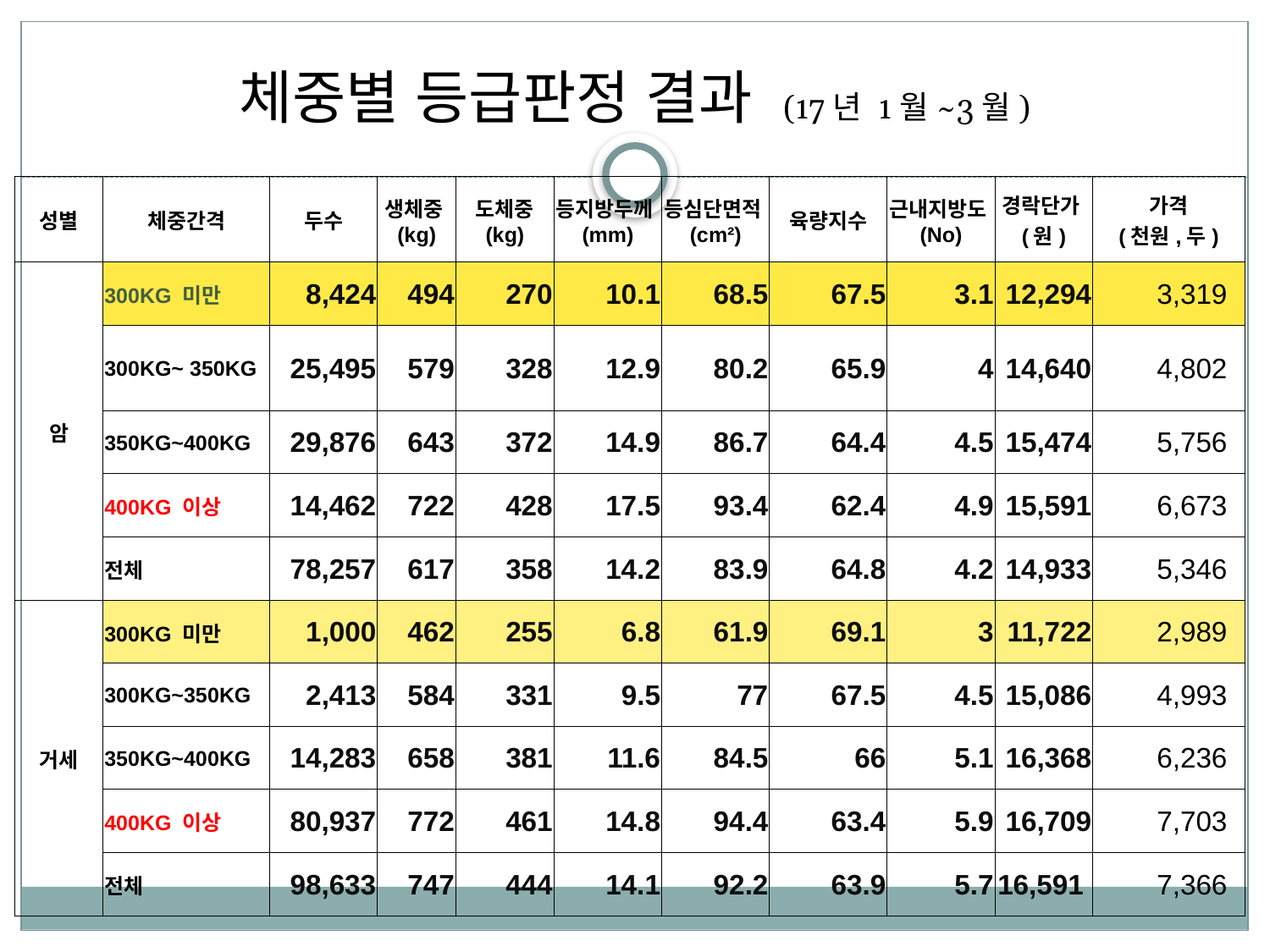

# 체중별 등급판정 결과 (17년 1월~3월)
| 성별 | 체중간격 | 두수 | 생체중(kg) | 도체중 (kg) | 등지방두께(mm) | 등심단면적(cm²) | 육량지수 | 근내지방도(No) | 경락단가(원) | 가격 (천원,두) |
| --- | --- | --- | --- | --- | --- | --- | --- | --- | --- | --- |
| 암 | 300KG 미만 | 8,424 | 494 | 270 | 10.1 | 68.5 | 67.5 | 3.1 | 12,294 | 3,319 |
|  | 300KG~ 350KG | 25,495 | 579 | 328 | 12.9 | 80.2 | 65.9 | 4 | 14,640 | 4,802 |
|  | 350KG~400KG | 29,876 | 643 | 372 | 14.9 | 86.7 | 64.4 | 4.5 | 15,474 | 5,756 |
|  | 400KG 이상 | 14,462 | 722 | 428 | 17.5 | 93.4 | 62.4 | 4.9 | 15,591 | 6,673 |
|  | 전체 | 78,257 | 617 | 358 | 14.2 | 83.9 | 64.8 | 4.2 | 14,933 | 5,346 |
| 거세 | 300KG 미만 | 1,000 | 462 | 255 | 6.8 | 61.9 | 69.1 | 3 | 11,722 | 2,989 |
|  | 300KG~350KG | 2,413 | 584 | 331 | 9.5 | 77 | 67.5 | 4.5 | 15,086 | 4,993 |
|  | 350KG~400KG | 14,283 | 658 | 381 | 11.6 | 84.5 | 66 | 5.1 | 16,368 | 6,236 |
|  | 400KG 이상 | 80,937 | 772 | 461 | 14.8 | 94.4 | 63.4 | 5.9 | 16,709 | 7,703 |
|  | 전체 | 98,633 | 747 | 444 | 14.1 | 92.2 | 63.9 | 5.7 | 16,591 | 7,366 |